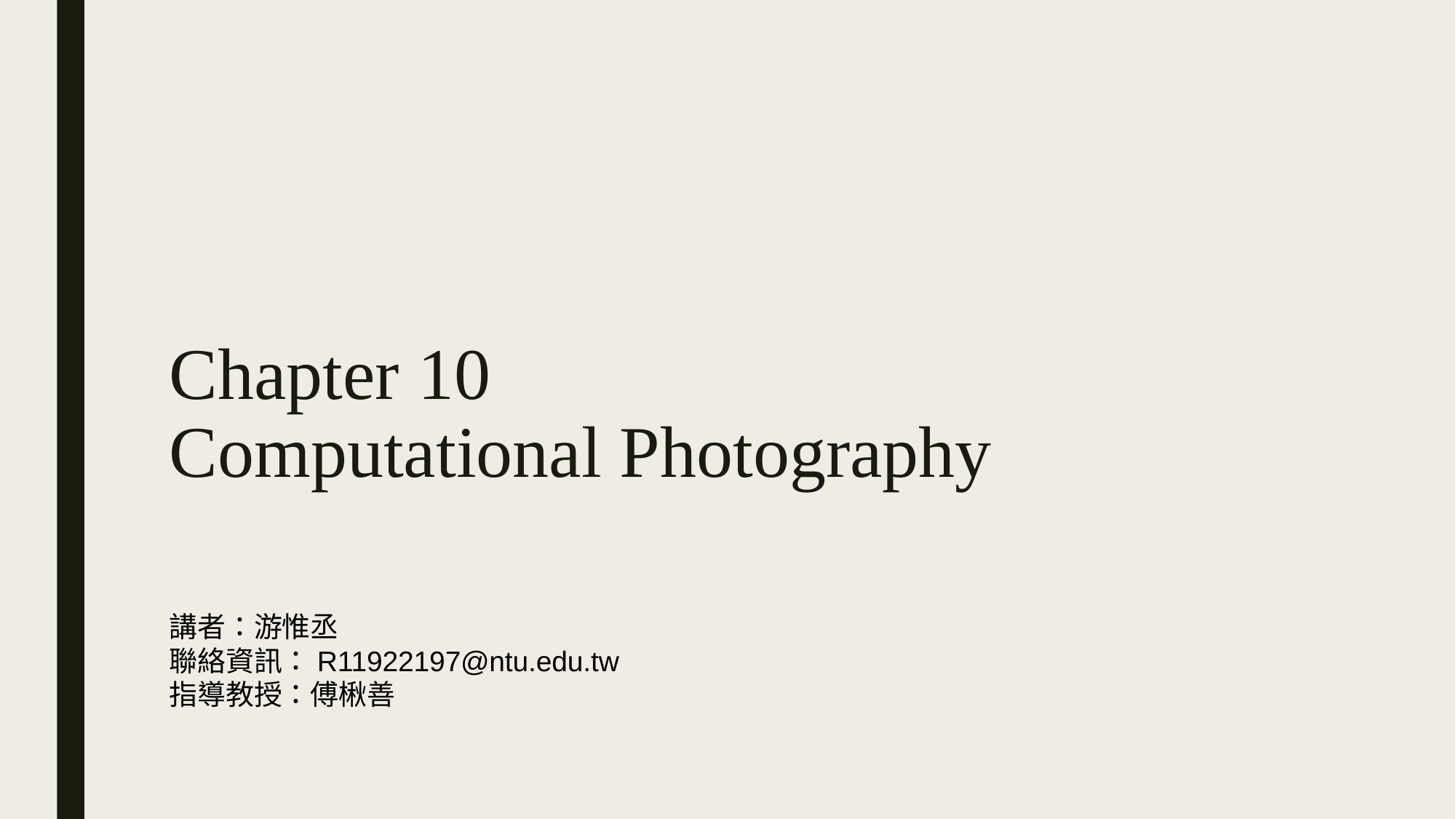

# Chapter 10 Computational Photography
講者：游惟丞
聯絡資訊：R11922197@ntu.edu.tw
指導教授：傅楸善